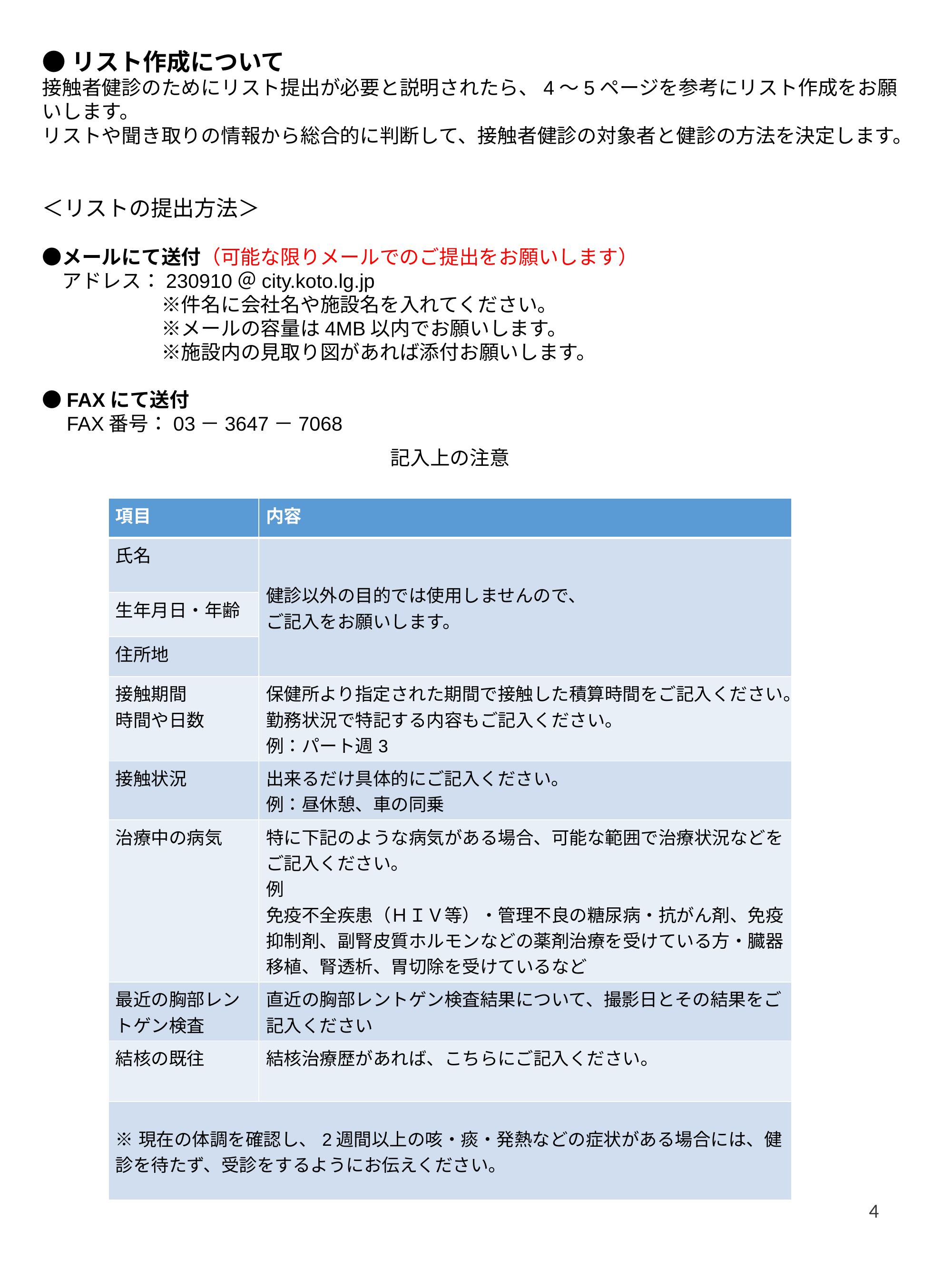

# ●リスト作成について 接触者健診のためにリスト提出が必要と説明されたら、4～5ページを参考にリスト作成をお願いします。 リストや聞き取りの情報から総合的に判断して、接触者健診の対象者と健診の方法を決定します。 ＜リストの提出方法＞ ●メールにて送付（可能な限りメールでのご提出をお願いします） 　アドレス：230910＠city.koto.lg.jp 　　　　　　※件名に会社名や施設名を入れてください。 　　　　　　※メールの容量は4MB以内でお願いします。 　　　　　　※施設内の見取り図があれば添付お願いします。 ●FAXにて送付 　FAX番号：03－3647－7068
記入上の注意
| 項目 | 内容 |
| --- | --- |
| 氏名 | 健診以外の目的では使用しませんので、 ご記入をお願いします。 |
| 生年月日・年齢 |  |
| 住所地 |  |
| 接触期間 時間や日数 | 保健所より指定された期間で接触した積算時間をご記入ください。勤務状況で特記する内容もご記入ください。 例：パート週3 |
| 接触状況 | 出来るだけ具体的にご記入ください。 例：昼休憩、車の同乗 |
| 治療中の病気 | 特に下記のような病気がある場合、可能な範囲で治療状況などをご記入ください。 例 免疫不全疾患（ＨＩＶ等）・管理不良の糖尿病・抗がん剤、免疫抑制剤、副腎皮質ホルモンなどの薬剤治療を受けている方・臓器移植、腎透析、胃切除を受けているなど |
| 最近の胸部レントゲン検査 | 直近の胸部レントゲン検査結果について、撮影日とその結果をご記入ください |
| 結核の既往 | 結核治療歴があれば、こちらにご記入ください。 |
| ※現在の体調を確認し、2週間以上の咳・痰・発熱などの症状がある場合には、健診を待たず、受診をするようにお伝えください。 |  |
4